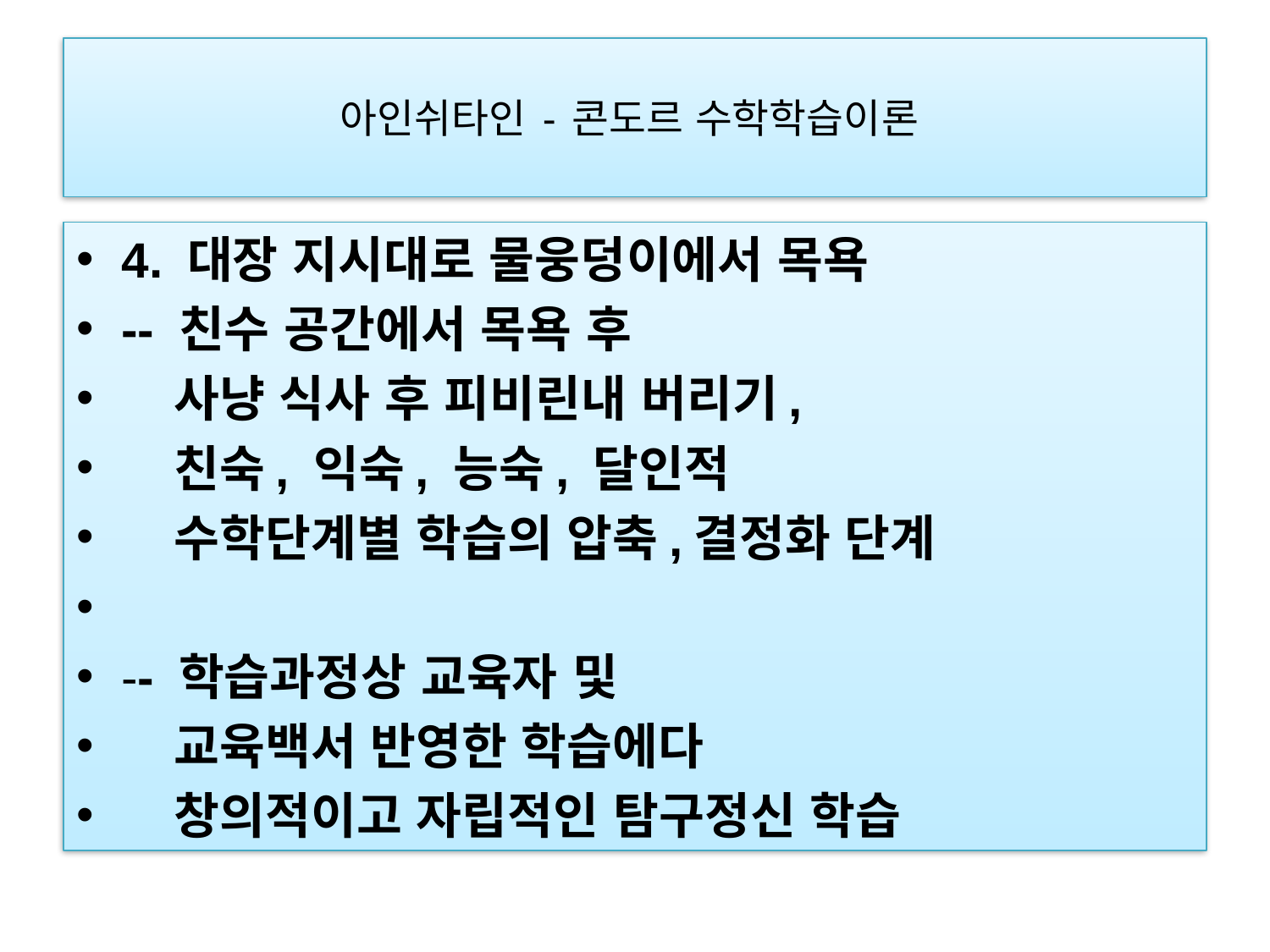

# 아인쉬타인 - 콘도르 수학학습이론
4. 대장 지시대로 물웅덩이에서 목욕
-- 친수 공간에서 목욕 후
   사냥 식사 후 피비린내 버리기,
   친숙, 익숙, 능숙, 달인적
   수학단계별 학습의 압축,결정화 단계

-- 학습과정상 교육자 및
   교육백서 반영한 학습에다
   창의적이고 자립적인 탐구정신 학습